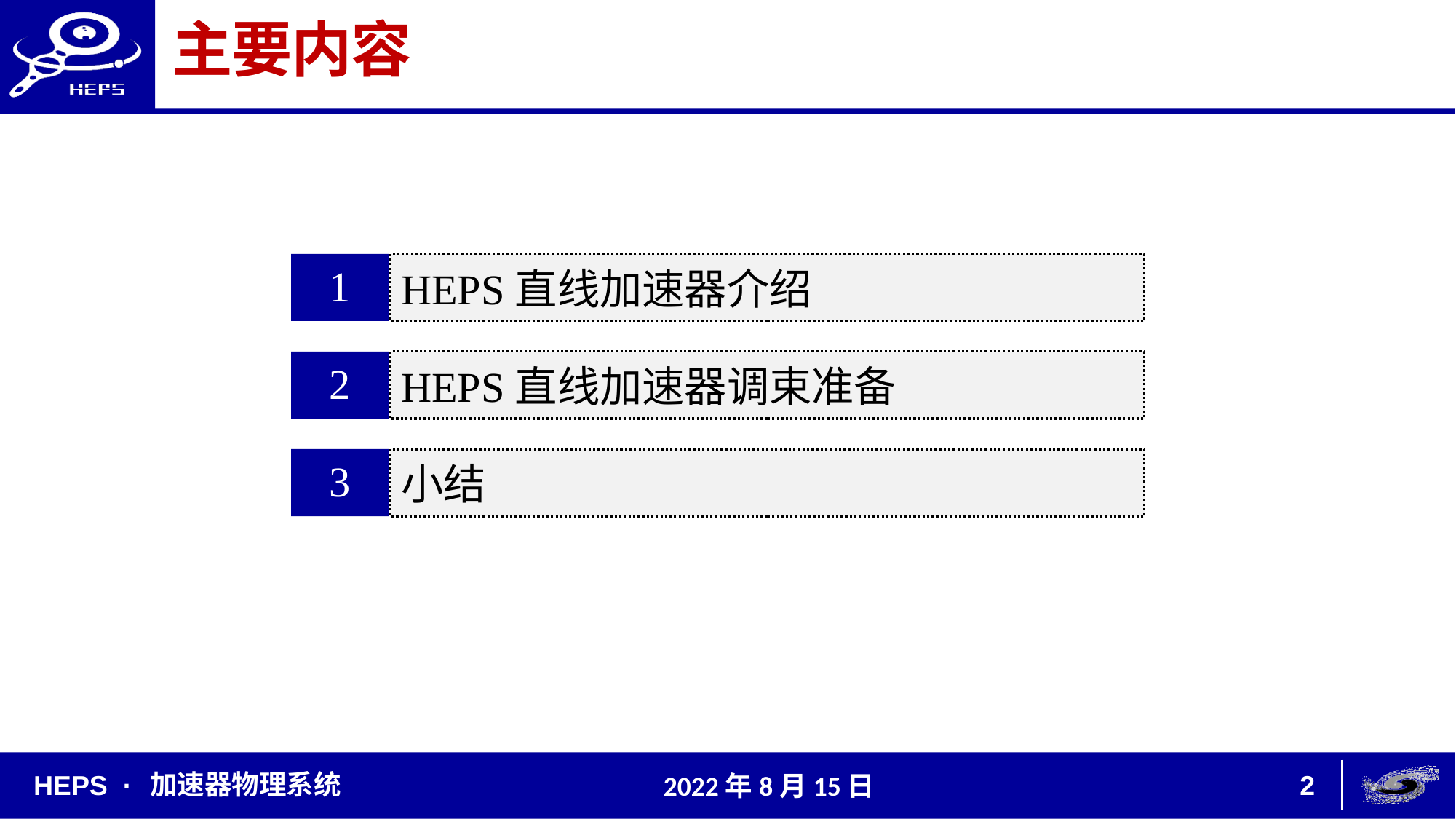

# 主要内容
HEPS直线加速器介绍
1
HEPS直线加速器调束准备
2
小结
3